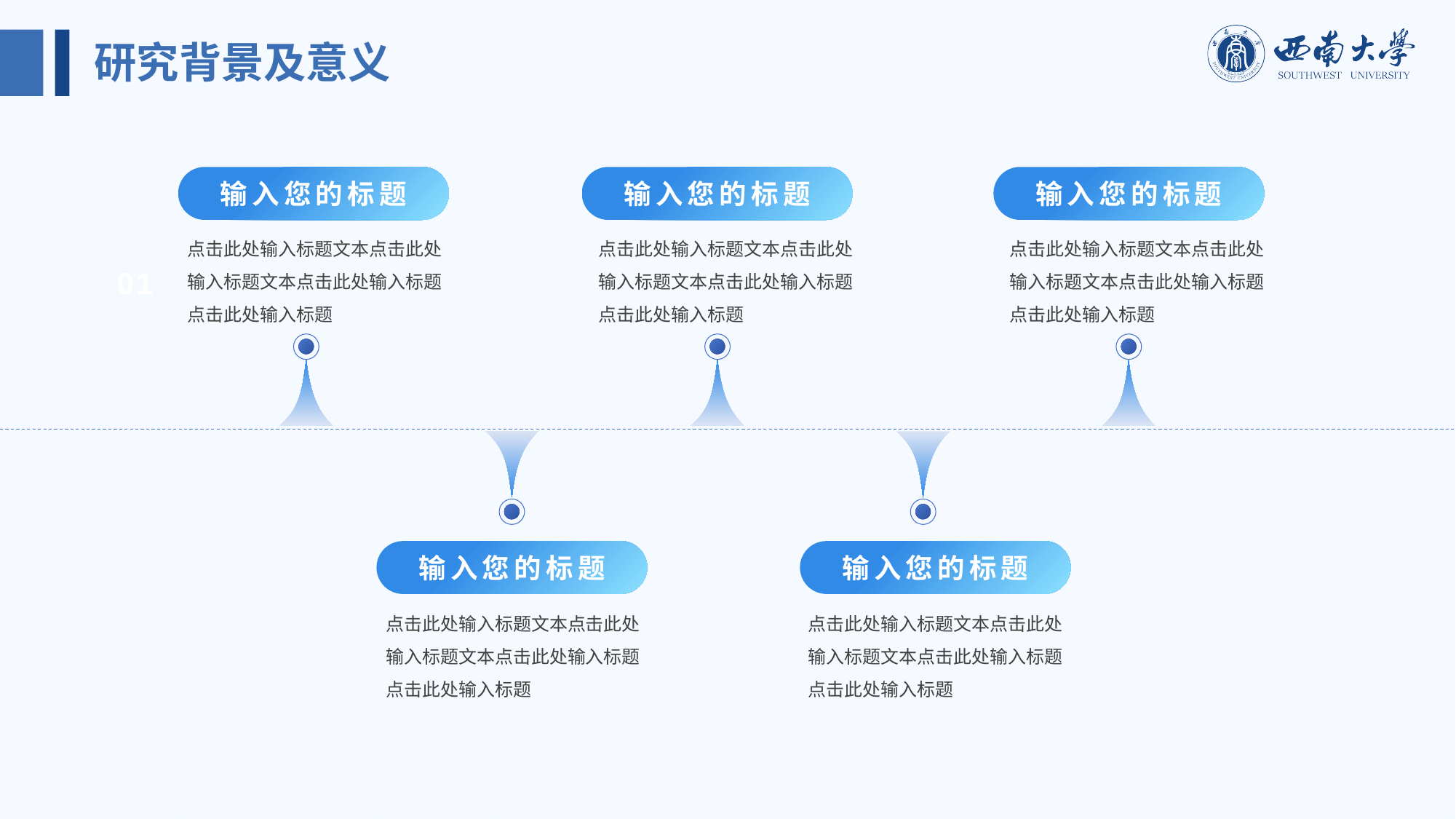

研究背景及意义
输入您的标题
输入您的标题
输入您的标题
点击此处输入标题文本点击此处输入标题文本点击此处输入标题点击此处输入标题

点击此处输入标题文本点击此处输入标题文本点击此处输入标题点击此处输入标题

点击此处输入标题文本点击此处输入标题文本点击此处输入标题点击此处输入标题

01

输入您的标题
输入您的标题
点击此处输入标题文本点击此处输入标题文本点击此处输入标题点击此处输入标题

点击此处输入标题文本点击此处输入标题文本点击此处输入标题点击此处输入标题